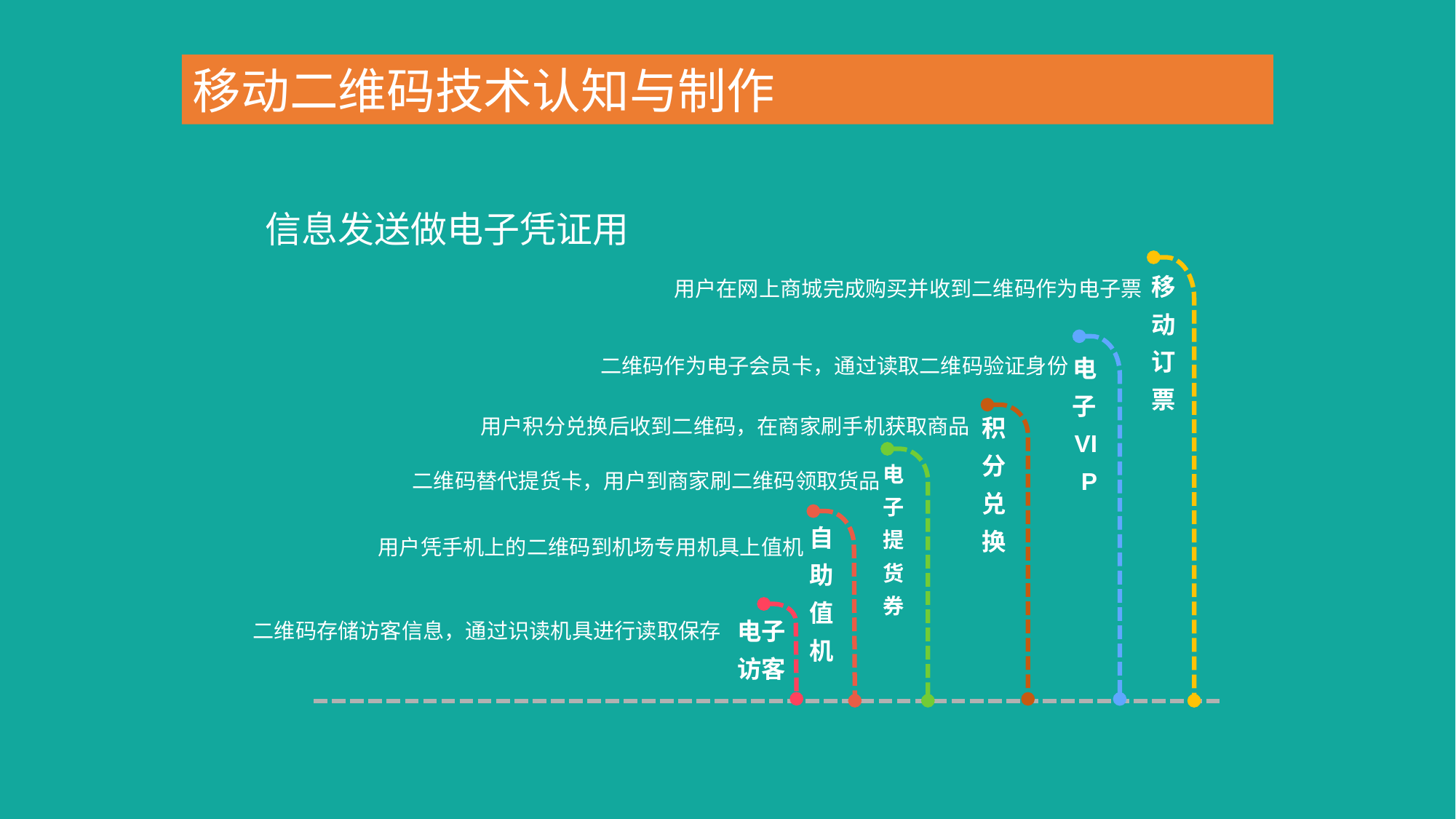

移动二维码技术认知与制作
信息发送做电子凭证用

移动订票
用户在网上商城完成购买并收到二维码作为电子票
	电子VIP
二维码作为电子会员卡，通过读取二维码验证身份
	积分兑换
用户积分兑换后收到二维码，在商家刷手机获取商品
	电子提货券
二维码替代提货卡，用户到商家刷二维码领取货品
	自助值机
用户凭手机上的二维码到机场专用机具上值机
电子访客
二维码存储访客信息，通过识读机具进行读取保存